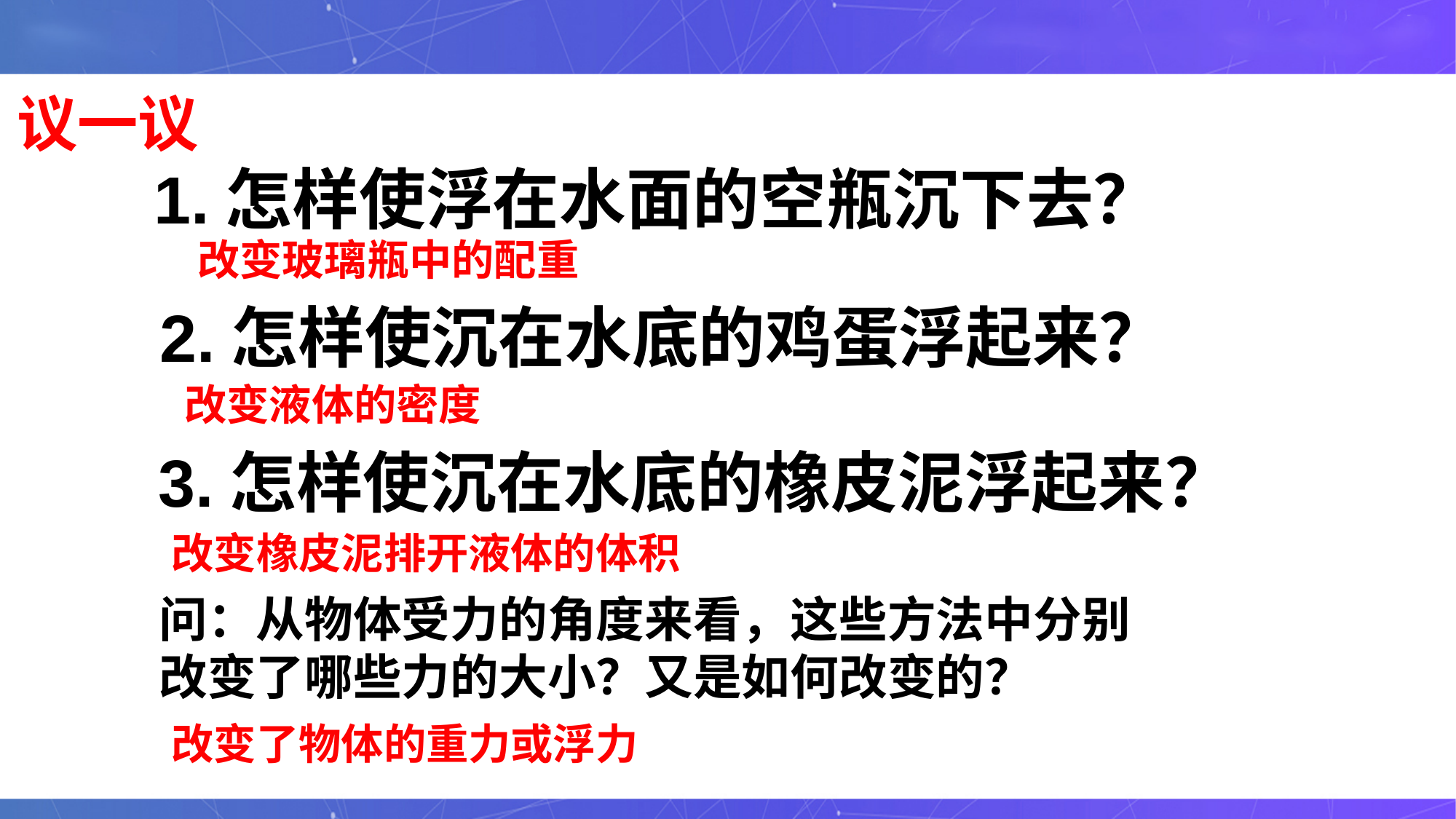

议一议
1.怎样使浮在水面的空瓶沉下去？
改变玻璃瓶中的配重
2.怎样使沉在水底的鸡蛋浮起来？
改变液体的密度
3.怎样使沉在水底的橡皮泥浮起来？
改变橡皮泥排开液体的体积
问：从物体受力的角度来看，这些方法中分别改变了哪些力的大小？又是如何改变的？
改变了物体的重力或浮力